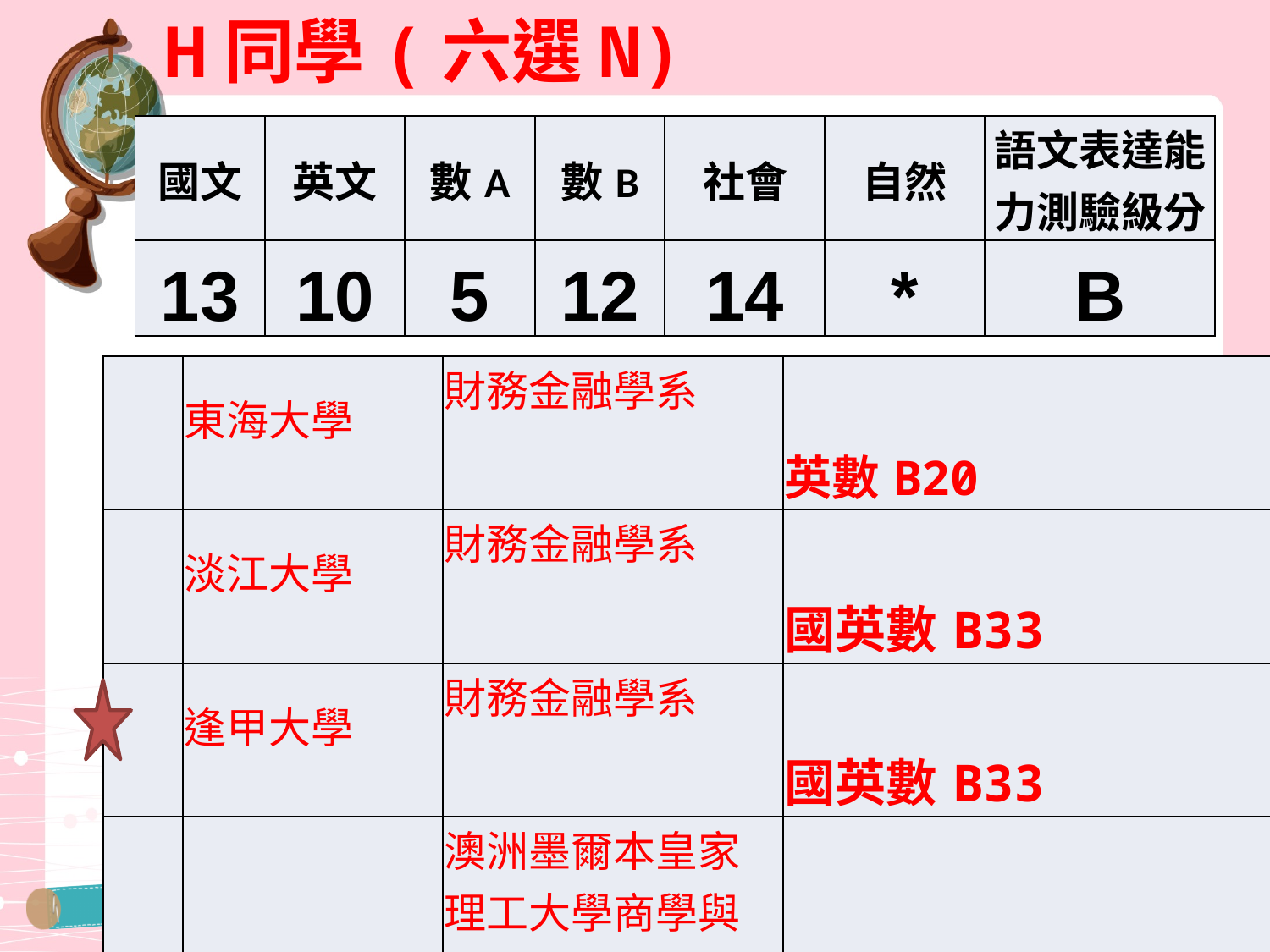

H同學(六選N)
| 國文 | 英文 | 數A | 數B | 社會 | 自然 | 語文表達能力測驗級分 |
| --- | --- | --- | --- | --- | --- | --- |
| 13 | 10 | 5 | 12 | 14 | \* | B |
|  | 東海大學 | 財務金融學系 | 英數B20 |
| --- | --- | --- | --- |
|  | 淡江大學 | 財務金融學系 | 國英數B33 |
|  | 逢甲大學 | 財務金融學系 | 國英數B33 |
|  | 逢甲大學 | 澳洲墨爾本皇家理工大學商學與創新雙學士學位學程 | 英數B16，英8 |
|  | 輔仁大學 | 金融與國際企業學系 | 英12，國數B23 |
|  | 國立嘉義大學 | 財務金融學系 | 國11，英11，數B12 |